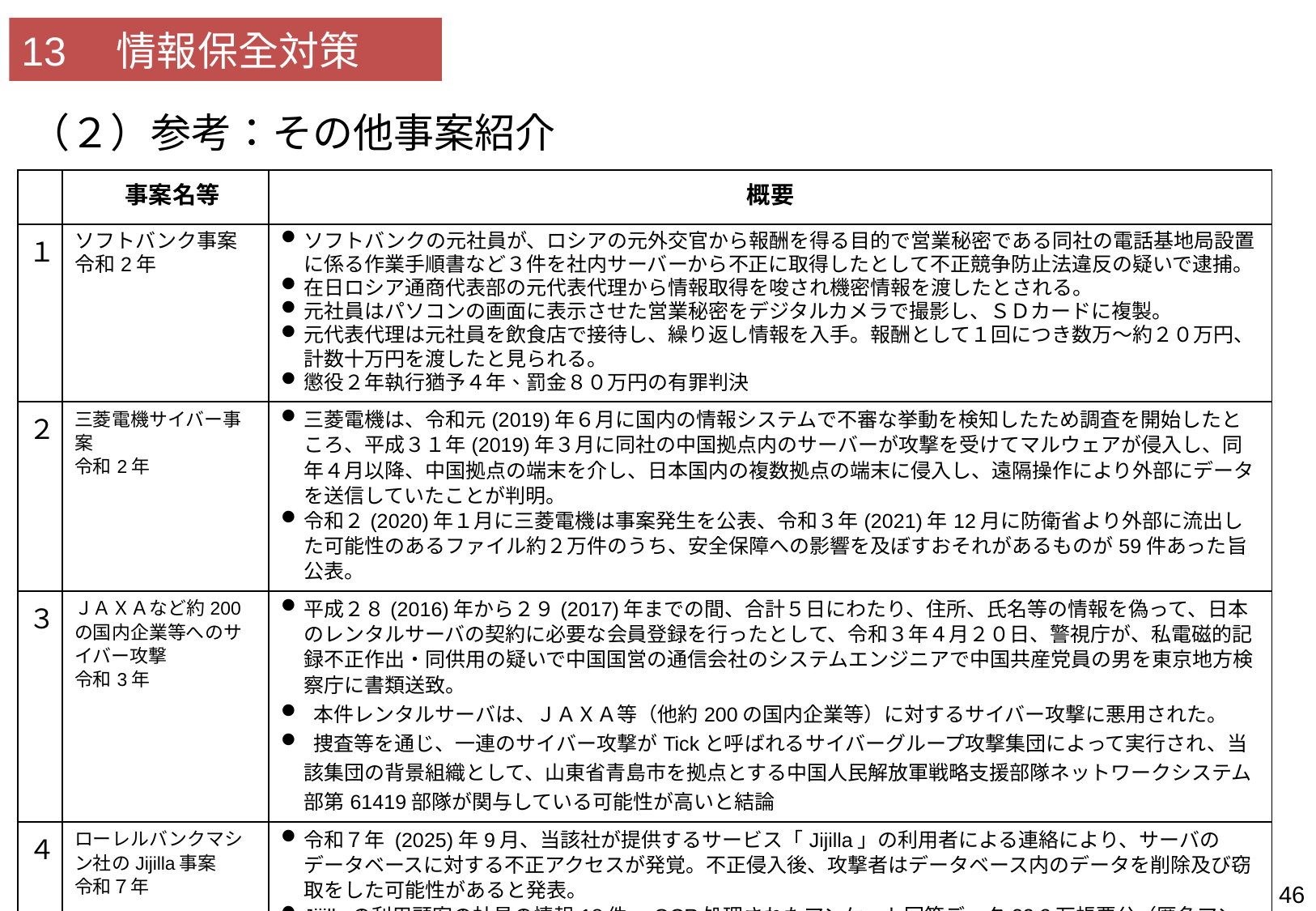

13　情報保全対策
| 34 | カウンターインテリジェンス及び諸外国の事例を紹介した上で、隙のない勤務と私生活において慎重な行動をとることの重要性について記載されているか。 |
| --- | --- |
（２）参考：その他事案紹介
|  | 事案名等 | 概要 |
| --- | --- | --- |
| １ | ソフトバンク事案 令和2年 | ソフトバンクの元社員が、ロシアの元外交官から報酬を得る目的で営業秘密である同社の電話基地局設置に係る作業手順書など３件を社内サーバーから不正に取得したとして不正競争防止法違反の疑いで逮捕。 在日ロシア通商代表部の元代表代理から情報取得を唆され機密情報を渡したとされる。 元社員はパソコンの画面に表示させた営業秘密をデジタルカメラで撮影し、ＳＤカードに複製。 元代表代理は元社員を飲食店で接待し、繰り返し情報を入手。報酬として１回につき数万～約２０万円、計数十万円を渡したと見られる。 懲役２年執行猶予４年、罰金８０万円の有罪判決 |
| ２ | 三菱電機サイバー事案 令和2年 | 三菱電機は、令和元(2019)年６月に国内の情報システムで不審な挙動を検知したため調査を開始したところ、平成３１年(2019)年３月に同社の中国拠点内のサーバーが攻撃を受けてマルウェアが侵入し、同年４月以降、中国拠点の端末を介し、日本国内の複数拠点の端末に侵入し、遠隔操作により外部にデータを送信していたことが判明。 令和２(2020)年１月に三菱電機は事案発生を公表、令和３年(2021)年12月に防衛省より外部に流出した可能性のあるファイル約２万件のうち、安全保障への影響を及ぼすおそれがあるものが59件あった旨公表。 |
| ３ | ＪＡＸＡなど約200の国内企業等へのサイバー攻撃 令和3年 | 平成２８(2016)年から２９(2017)年までの間、合計５日にわたり、住所、氏名等の情報を偽って、日本のレンタルサーバの契約に必要な会員登録を行ったとして、令和３年４月２０日、警視庁が、私電磁的記録不正作出・同供用の疑いで中国国営の通信会社のシステムエンジニアで中国共産党員の男を東京地方検察庁に書類送致。 本件レンタルサーバは、ＪＡＸＡ等（他約200の国内企業等）に対するサイバー攻撃に悪用された。 捜査等を通じ、一連のサイバー攻撃がTickと呼ばれるサイバーグループ攻撃集団によって実行され、当該集団の背景組織として、山東省青島市を拠点とする中国人民解放軍戦略支援部隊ネットワークシステム部第61419部隊が関与している可能性が高いと結論 |
| ４ | ローレルバンクマシン社のJijilla事案 令和７年 | 令和７年 (2025)年9月、当該社が提供するサービス「Jijilla」の利用者による連絡により、サーバのデータベースに対する不正アクセスが発覚。不正侵入後、攻撃者はデータベース内のデータを削除及び窃取をした可能性があると発表。 Jijillaの利用顧客の社員の情報18件、OCR処理されたアンケート回答データ22.3万帳票分（匿名アンケート）等にくわえ、Jijillaを利用していた企業（みずほ証券、野村證券、伊予銀行、慶應義塾大学通信教育部など）にもインシデントが発生。 被害の発生は確認されていないと結論。 |
46